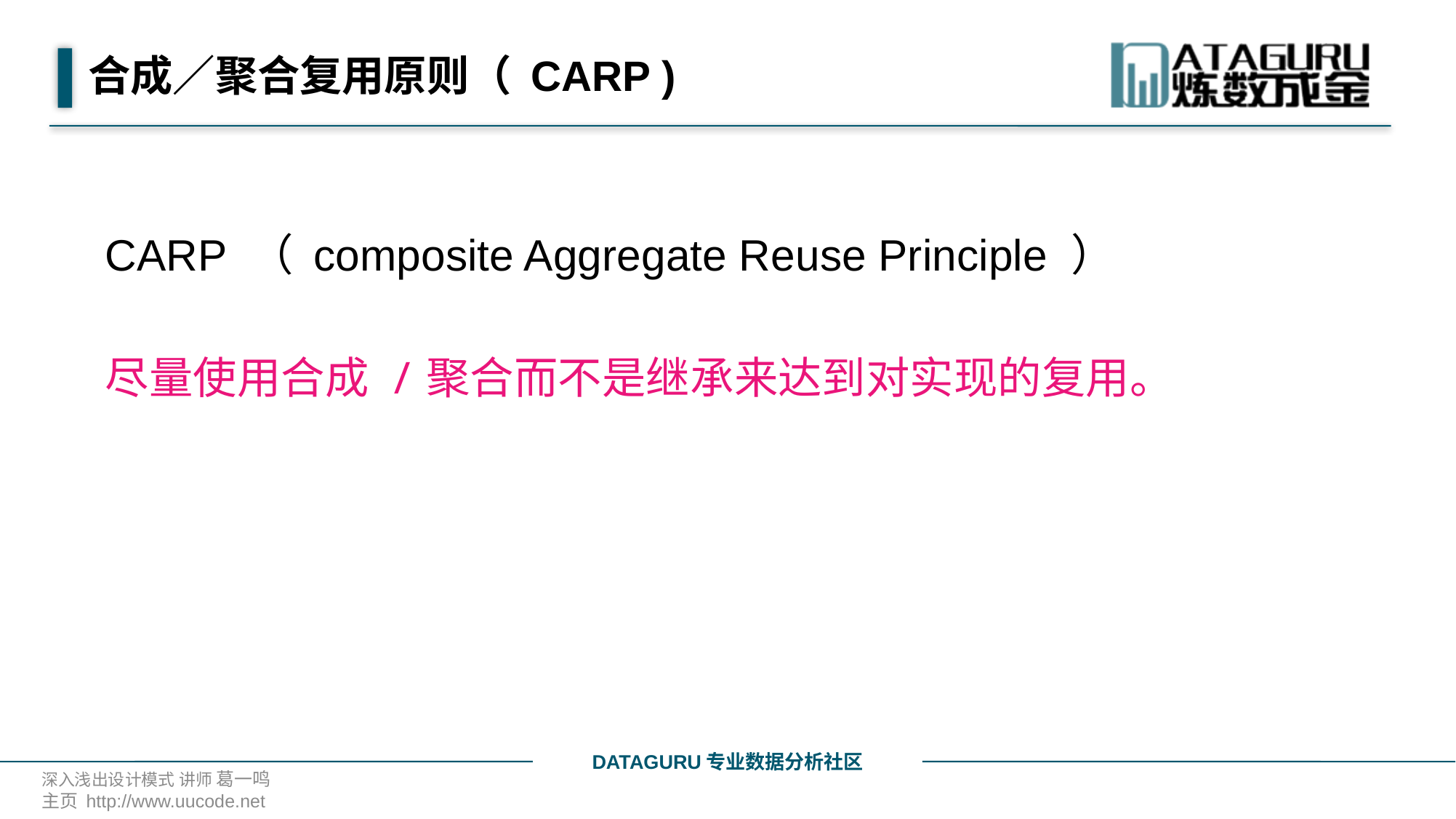

# 合成／聚合复用原则（ CARP )
CARP （ composite Aggregate Reuse Principle ）

尽量使用合成 /聚合而不是继承来达到对实现的复用。